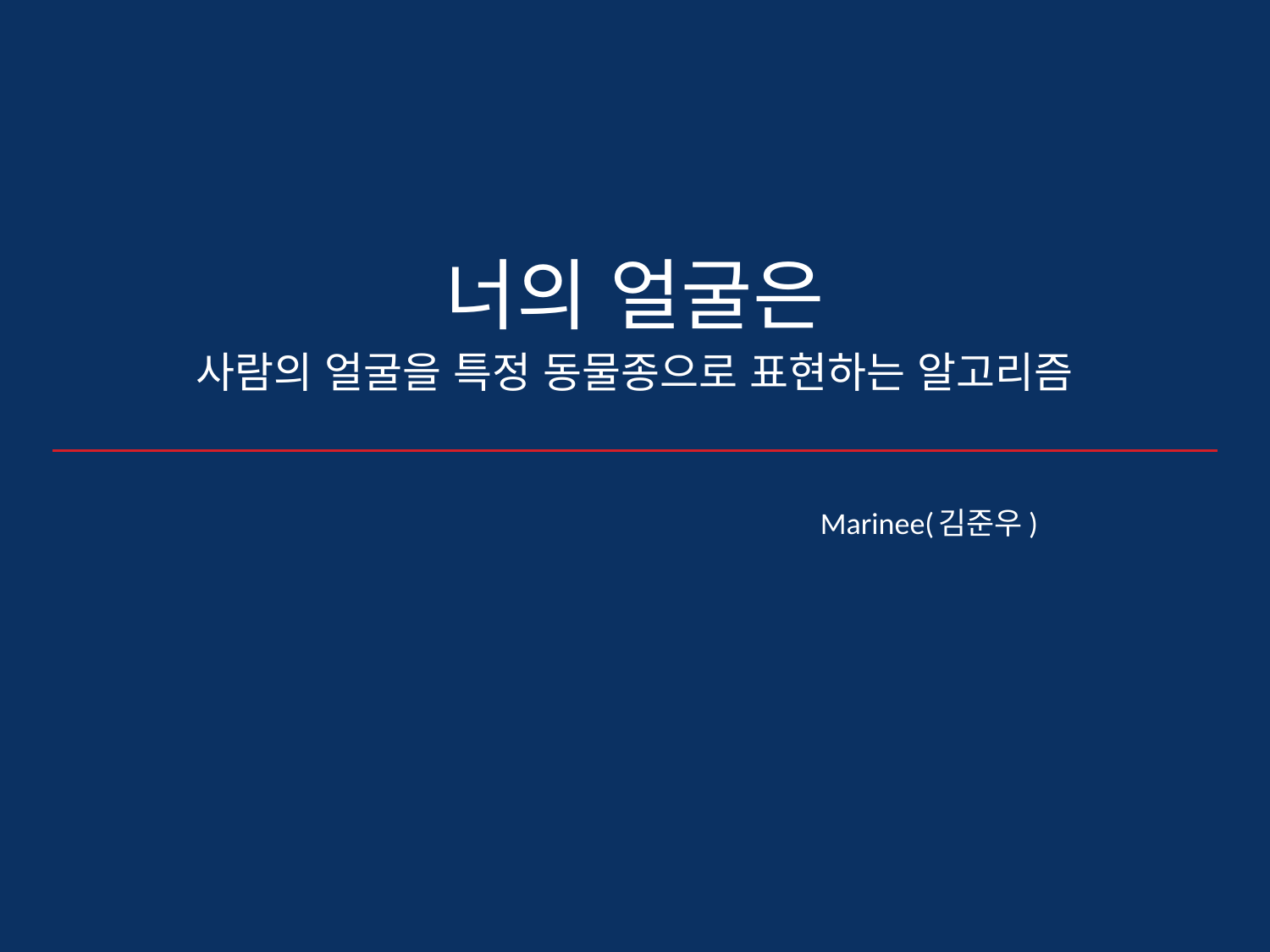

# 너의 얼굴은 사람의 얼굴을 특정 동물종으로 표현하는 알고리즘
Marinee(김준우)